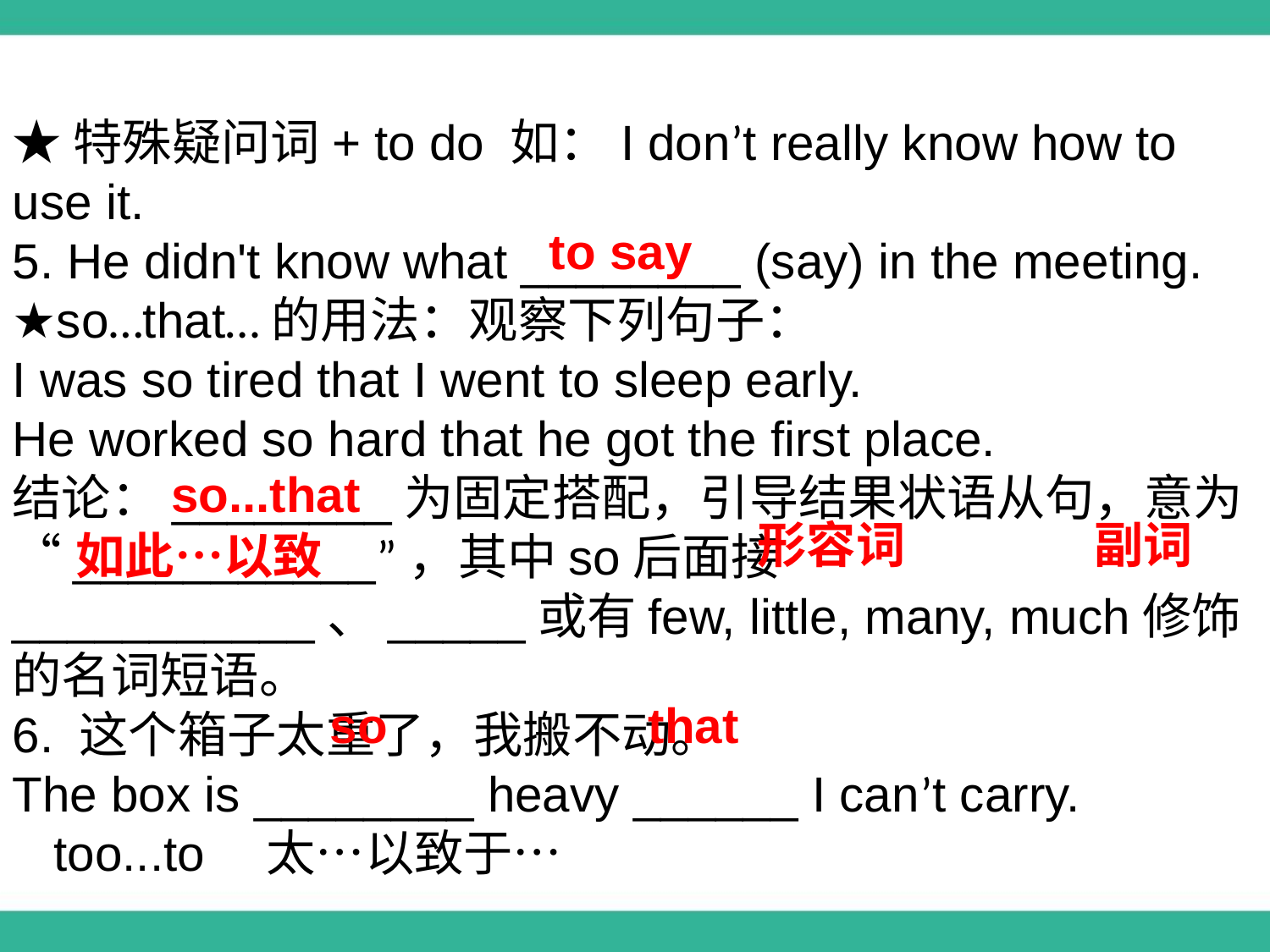

★特殊疑问词+ to do 如：I don’t really know how to use it.
5. He didn't know what ________ (say) in the meeting.
★so…that…的用法：观察下列句子：
I was so tired that I went to sleep early.
He worked so hard that he got the first place.
结论：________为固定搭配，引导结果状语从句，意为“___________”，其中so后面接___________、_____或有few, little, many, much修饰的名词短语。
6. 这个箱子太重了，我搬不动。
The box is ________ heavy ______ I can’t carry.
   too...to  	太…以致于…
to say
so...that
形容词
副词
如此…以致
so                   that